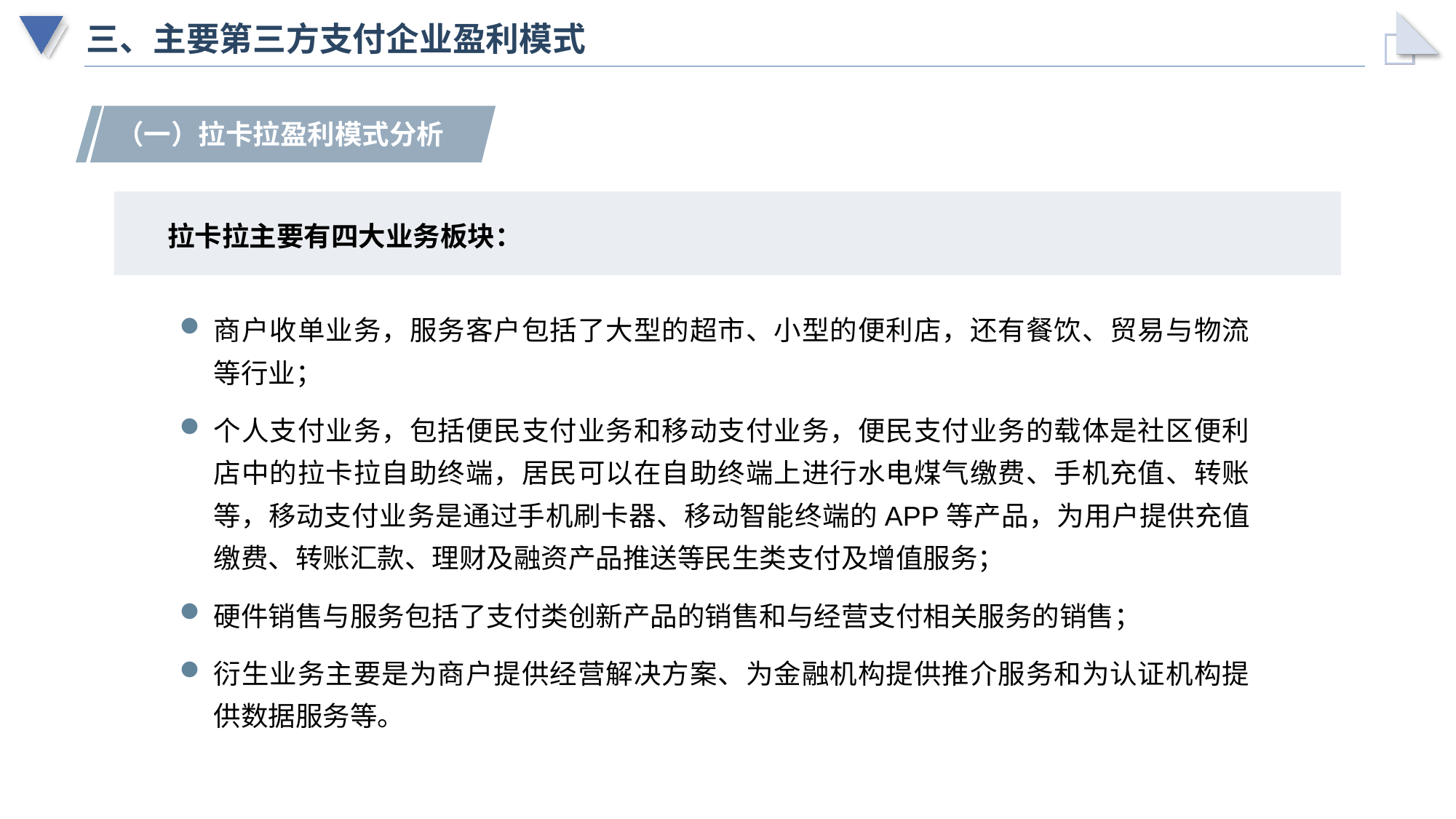

# 三、主要第三方支付企业盈利模式

（一）拉卡拉盈利模式分析

拉卡拉主要有四大业务板块：
商户收单业务，服务客户包括了大型的超市、小型的便利店，还有餐饮、贸易与物流等行业；
个人支付业务，包括便民支付业务和移动支付业务，便民支付业务的载体是社区便利店中的拉卡拉自助终端，居民可以在自助终端上进行水电煤气缴费、手机充值、转账等，移动支付业务是通过手机刷卡器、移动智能终端的APP等产品，为用户提供充值缴费、转账汇款、理财及融资产品推送等民生类支付及增值服务；
硬件销售与服务包括了支付类创新产品的销售和与经营支付相关服务的销售；
衍生业务主要是为商户提供经营解决方案、为金融机构提供推介服务和为认证机构提供数据服务等。